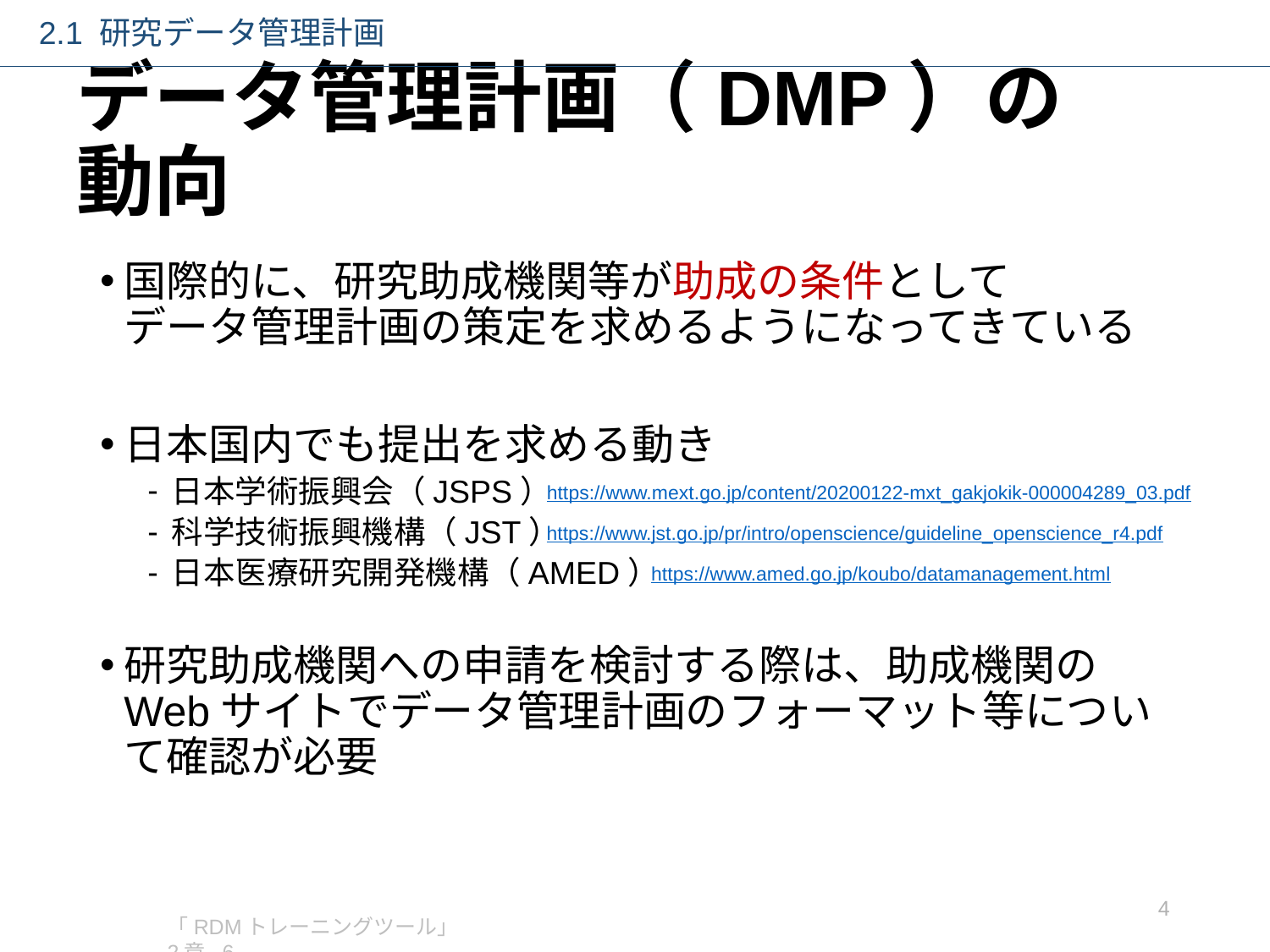

2.1 研究データ管理計画
# データ管理計画（DMP）の動向
国際的に、研究助成機関等が助成の条件として
データ管理計画の策定を求めるようになってきている

日本国内でも提出を求める動き
日本学術振興会（JSPS）
科学技術振興機構（JST）
日本医療研究開発機構（AMED）

研究助成機関への申請を検討する際は、助成機関のWebサイトでデータ管理計画のフォーマット等について確認が必要
https://www.mext.go.jp/content/20200122-mxt_gakjokik-000004289_03.pdf
https://www.jst.go.jp/pr/intro/openscience/guideline_openscience_r4.pdf
https://www.amed.go.jp/koubo/datamanagement.html
4
「RDMトレーニングツール」2章_6